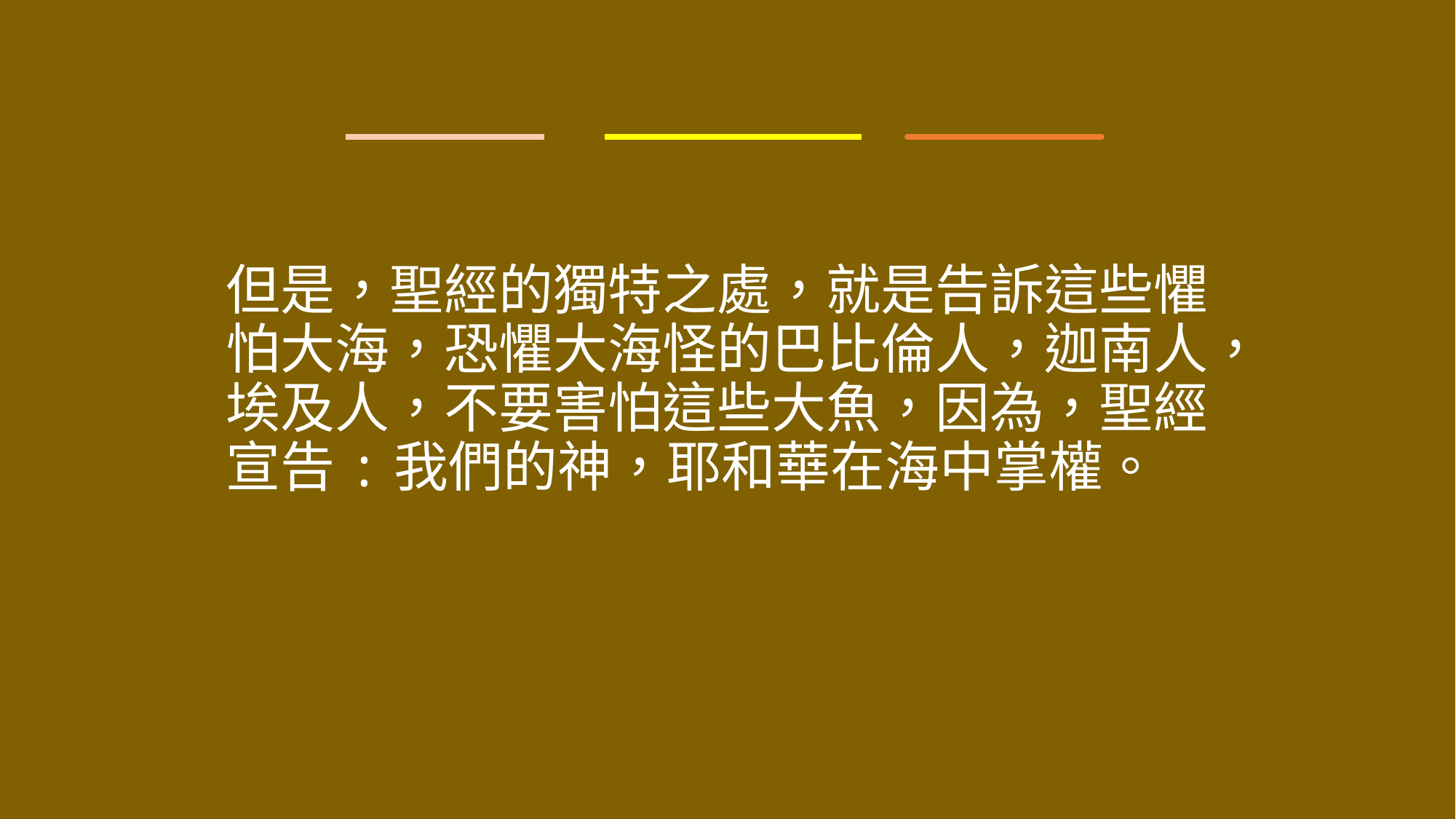

但是，聖經的獨特之處，就是告訴這些懼怕大海，恐懼大海怪的巴比倫人，迦南人，埃及人，不要害怕這些大魚，因為，聖經宣告:我們的神，耶和華在海中掌權。